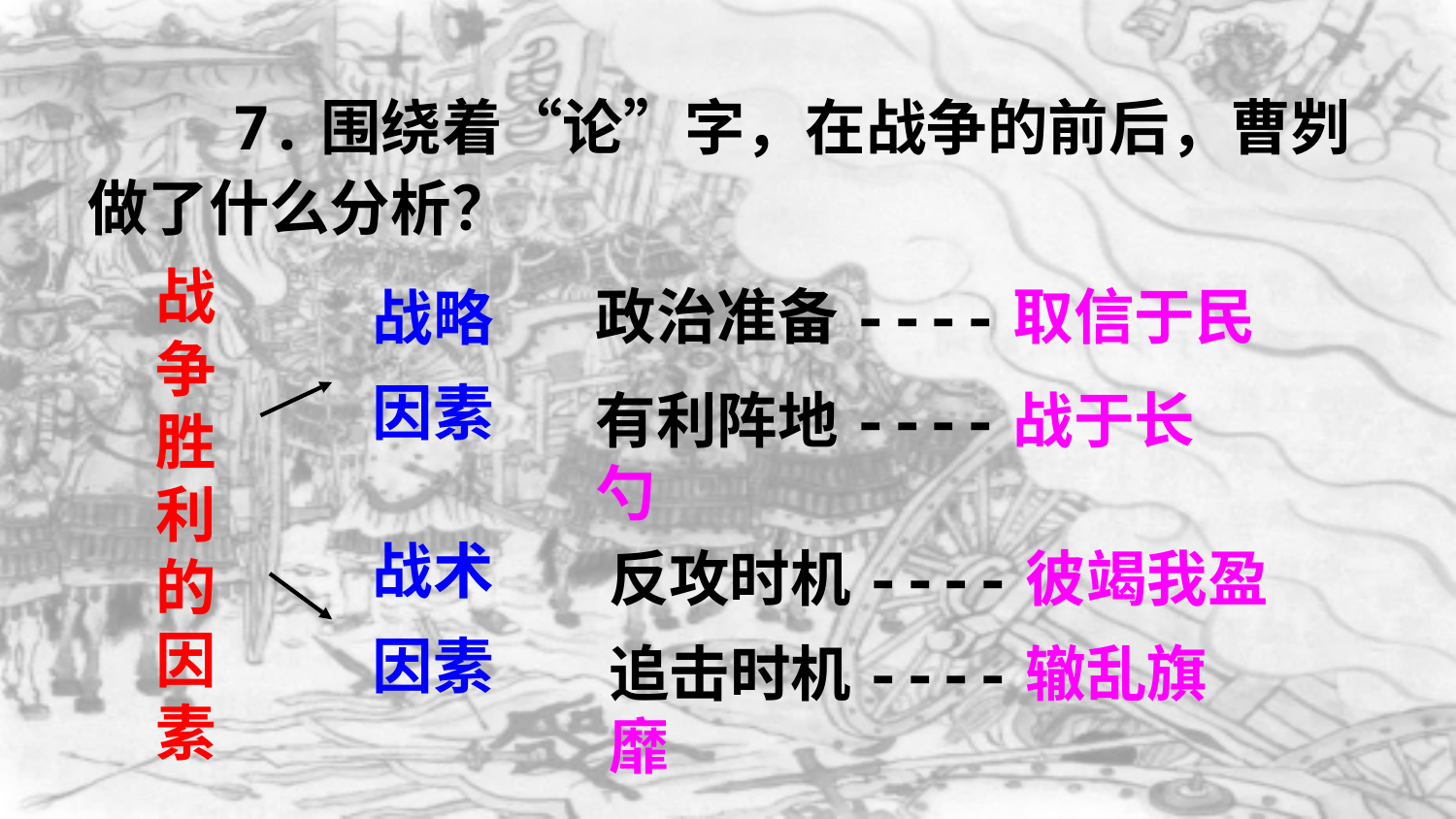

7.围绕着“论”字，在战争的前后，曹刿做了什么分析？
战争胜利的因素
政治准备----取信于民
战略
因素

有利阵地----战于长勺

战术
因素
反攻时机----彼竭我盈

追击时机----辙乱旗靡